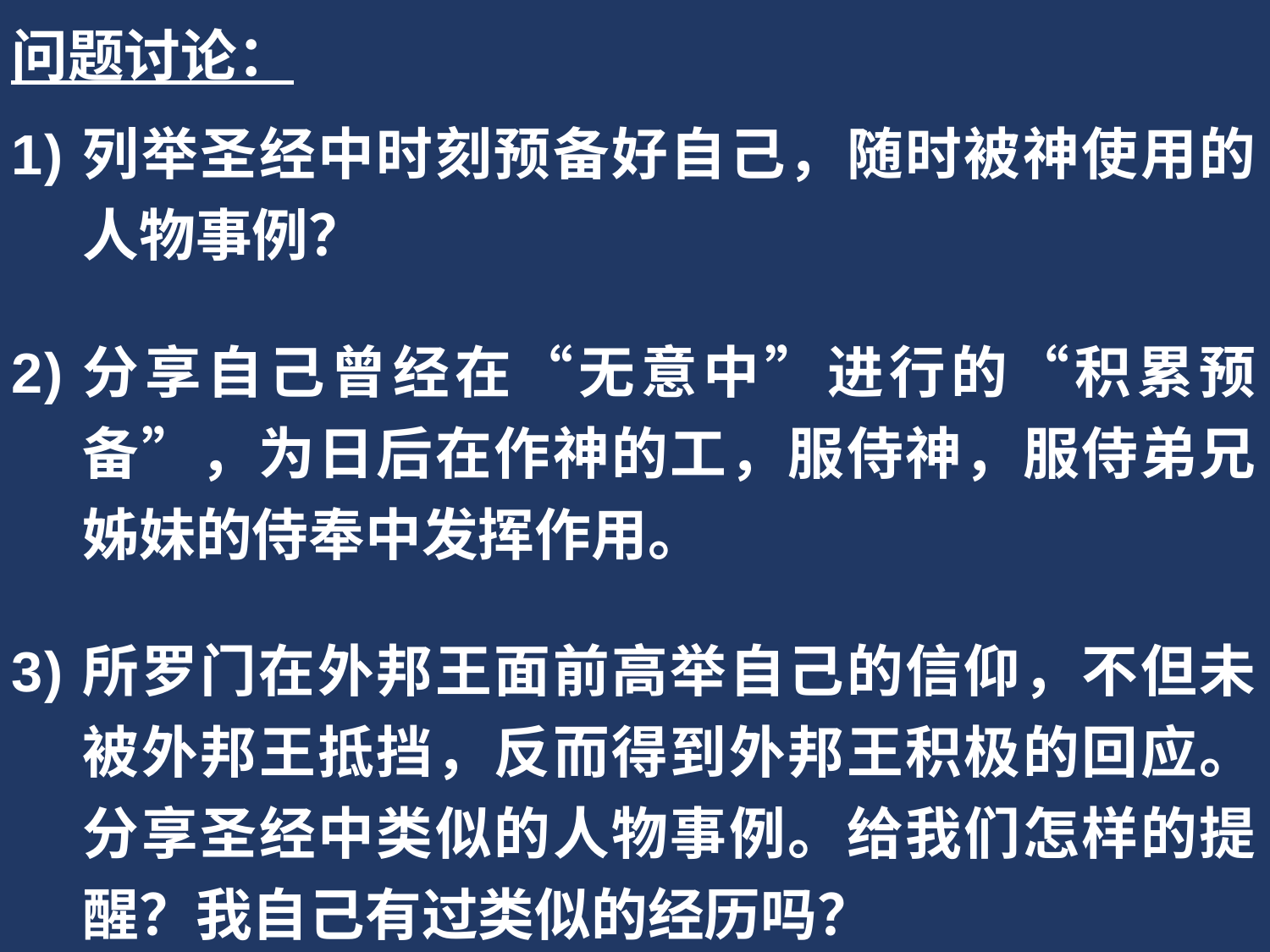

问题讨论：
列举圣经中时刻预备好自己，随时被神使用的人物事例？

分享自己曾经在“无意中”进行的“积累预备”，为日后在作神的工，服侍神，服侍弟兄姊妹的侍奉中发挥作用。

所罗门在外邦王面前高举自己的信仰，不但未被外邦王抵挡，反而得到外邦王积极的回应。分享圣经中类似的人物事例。给我们怎样的提醒？我自己有过类似的经历吗？